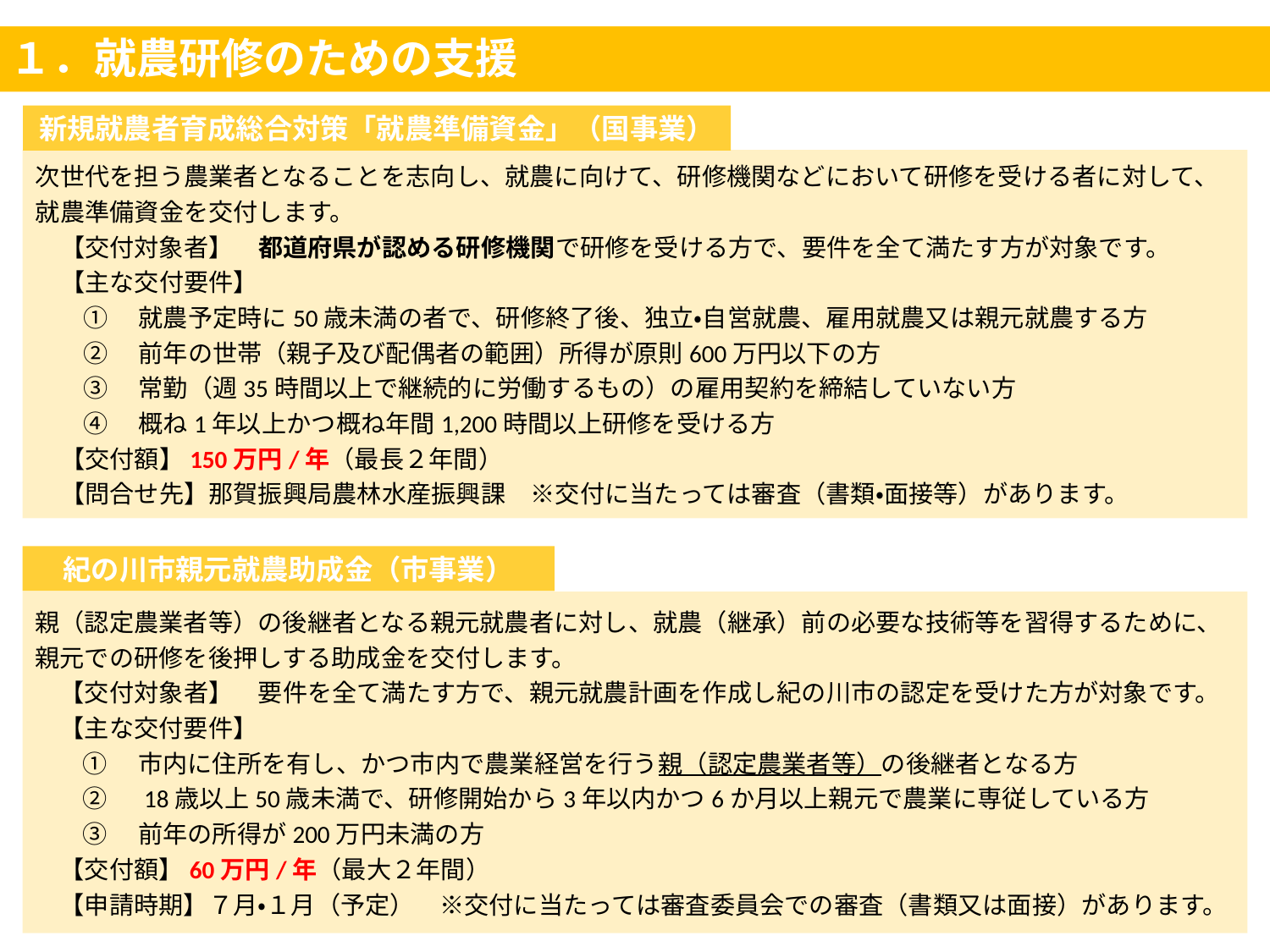

１．就農研修のための支援
新規就農者育成総合対策「就農準備資金」（国事業）
次世代を担う農業者となることを志向し、就農に向けて、研修機関などにおいて研修を受ける者に対して、就農準備資金を交付します。
　【交付対象者】　都道府県が認める研修機関で研修を受ける方で、要件を全て満たす方が対象です。
　【主な交付要件】
①　就農予定時に50歳未満の者で、研修終了後、独立・自営就農、雇用就農又は親元就農する方
②　前年の世帯（親子及び配偶者の範囲）所得が原則600万円以下の方
③　常勤（週35時間以上で継続的に労働するもの）の雇用契約を締結していない方
④　概ね1年以上かつ概ね年間1,200時間以上研修を受ける方
　【交付額】150万円/年（最長２年間）
　【問合せ先】那賀振興局農林水産振興課　※交付に当たっては審査（書類・面接等）があります。

紀の川市親元就農助成金（市事業）

親（認定農業者等）の後継者となる親元就農者に対し、就農（継承）前の必要な技術等を習得するために、親元での研修を後押しする助成金を交付します。
　【交付対象者】　要件を全て満たす方で、親元就農計画を作成し紀の川市の認定を受けた方が対象です。
　【主な交付要件】
①　市内に住所を有し、かつ市内で農業経営を行う親（認定農業者等）の後継者となる方
②　18歳以上50歳未満で、研修開始から3年以内かつ6か月以上親元で農業に専従している方
③　前年の所得が200万円未満の方
　【交付額】60万円/年（最大２年間）
　【申請時期】７月・１月（予定）　※交付に当たっては審査委員会での審査（書類又は面接）があります。